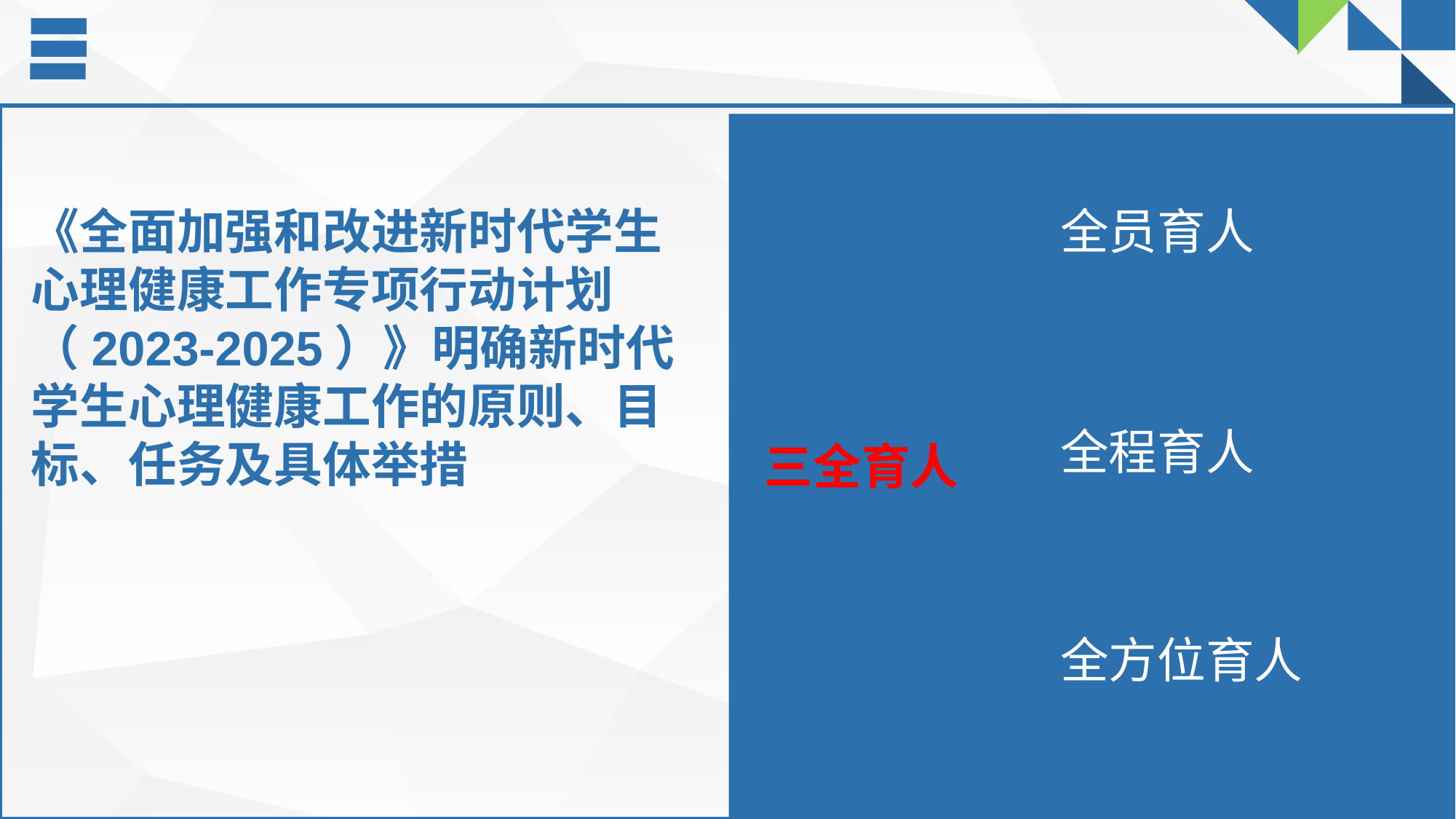

《全面加强和改进新时代学生心理健康工作专项行动计划（2023-2025）》明确新时代学生心理健康工作的原则、目标、任务及具体举措
全员育人
全程育人
三全育人
道德与法治
全方位育人